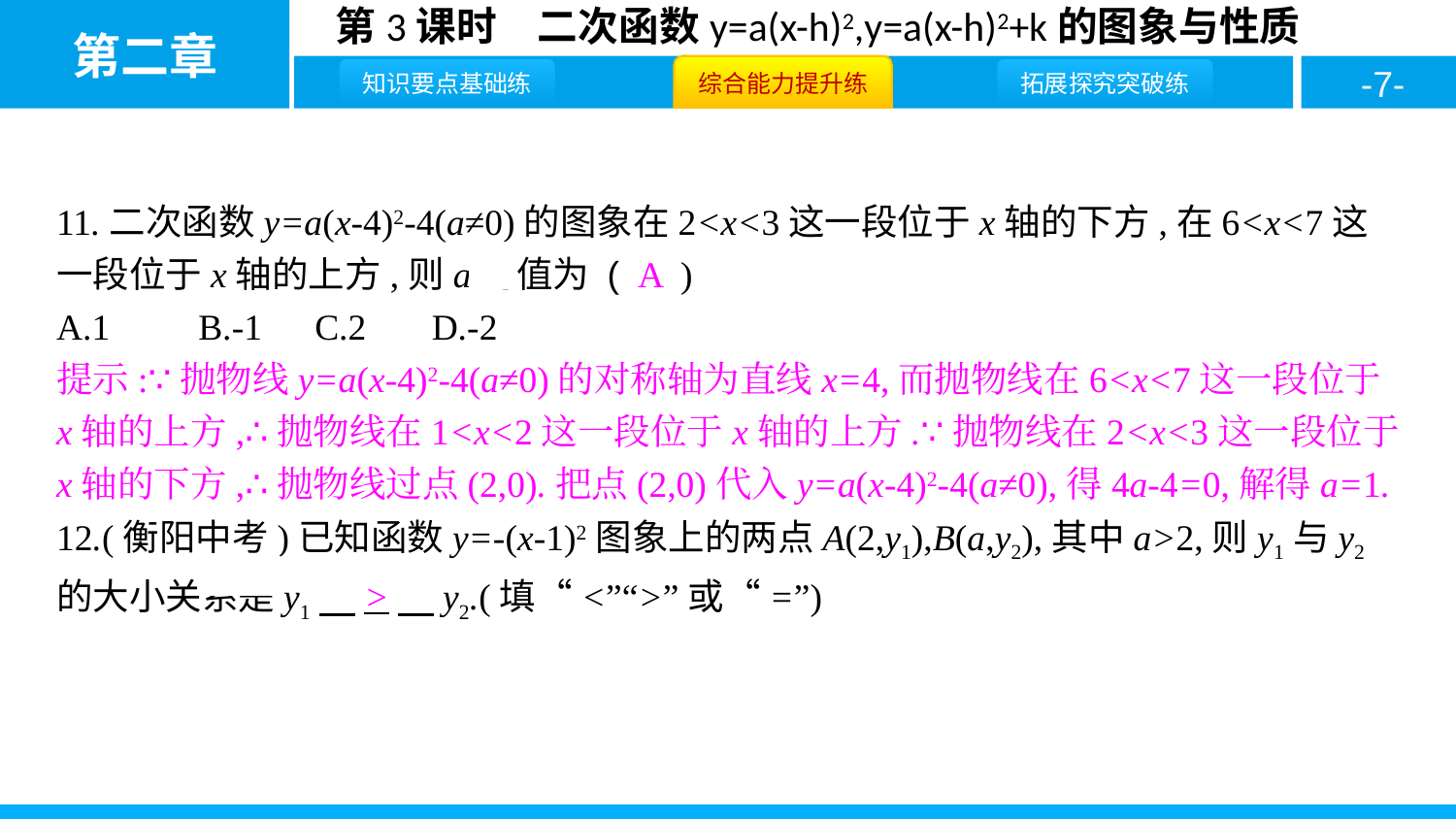

11.二次函数y=a(x-4)2-4(a≠0)的图象在2<x<3这一段位于x轴的下方,在6<x<7这一段位于x轴的上方,则a的值为 (  A  )
A.1	B.-1	C.2	D.-2
提示:∵抛物线y=a(x-4)2-4(a≠0)的对称轴为直线x=4,而抛物线在6<x<7这一段位于x轴的上方,∴抛物线在1<x<2这一段位于x轴的上方.∵抛物线在2<x<3这一段位于x轴的下方,∴抛物线过点(2,0).把点(2,0)代入y=a(x-4)2-4(a≠0),得4a-4=0,解得a=1.
12.(衡阳中考)已知函数y=-(x-1)2图象上的两点A(2,y1),B(a,y2),其中a>2,则y1与y2的大小关系是y1　>　y2.(填“<”“>”或“=”)